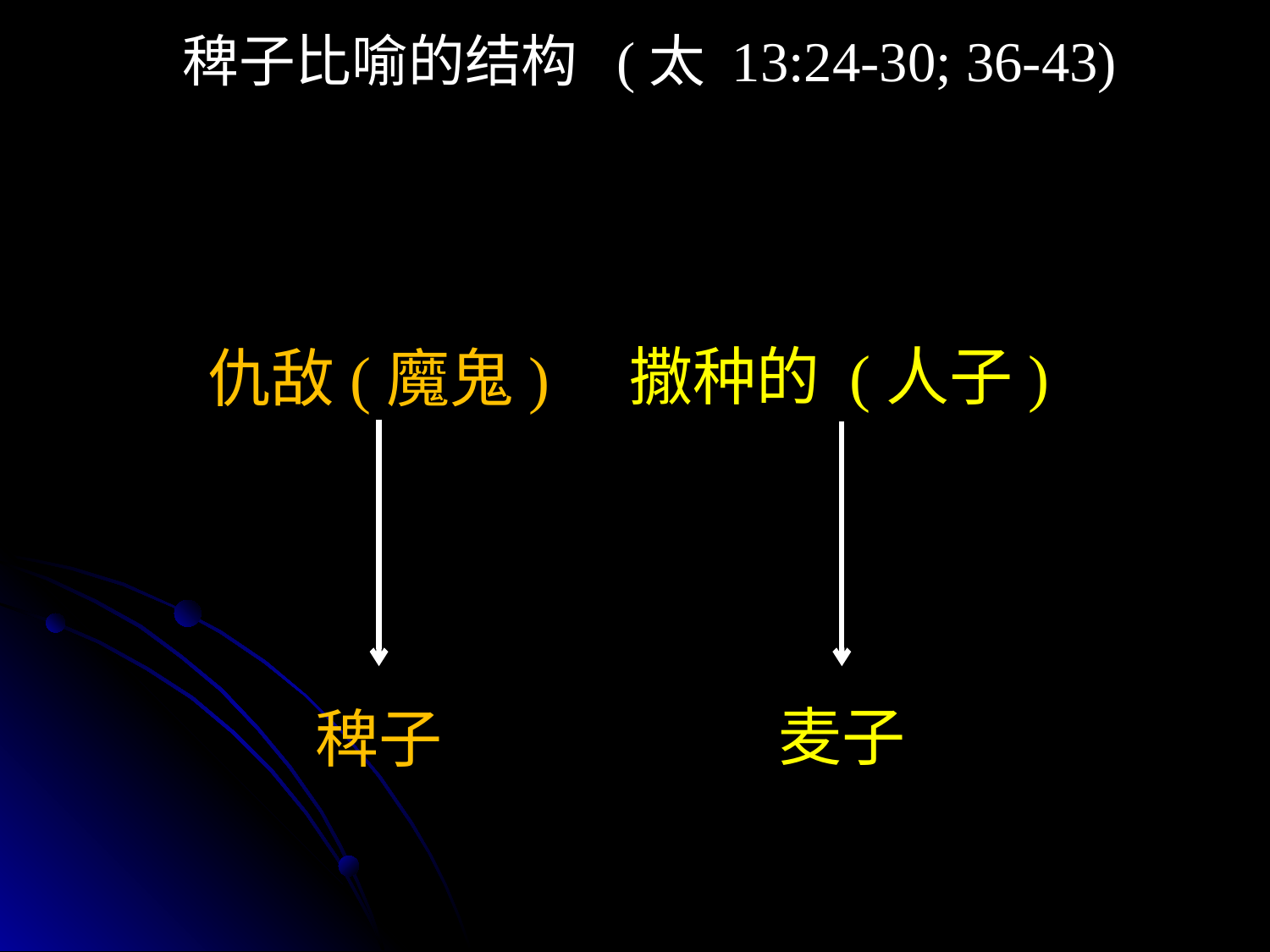

稗子比喻的结构  (太 13:24-30; 36-43)
撒种的 (人子)
仇敌(魔鬼)
麦子
稗子